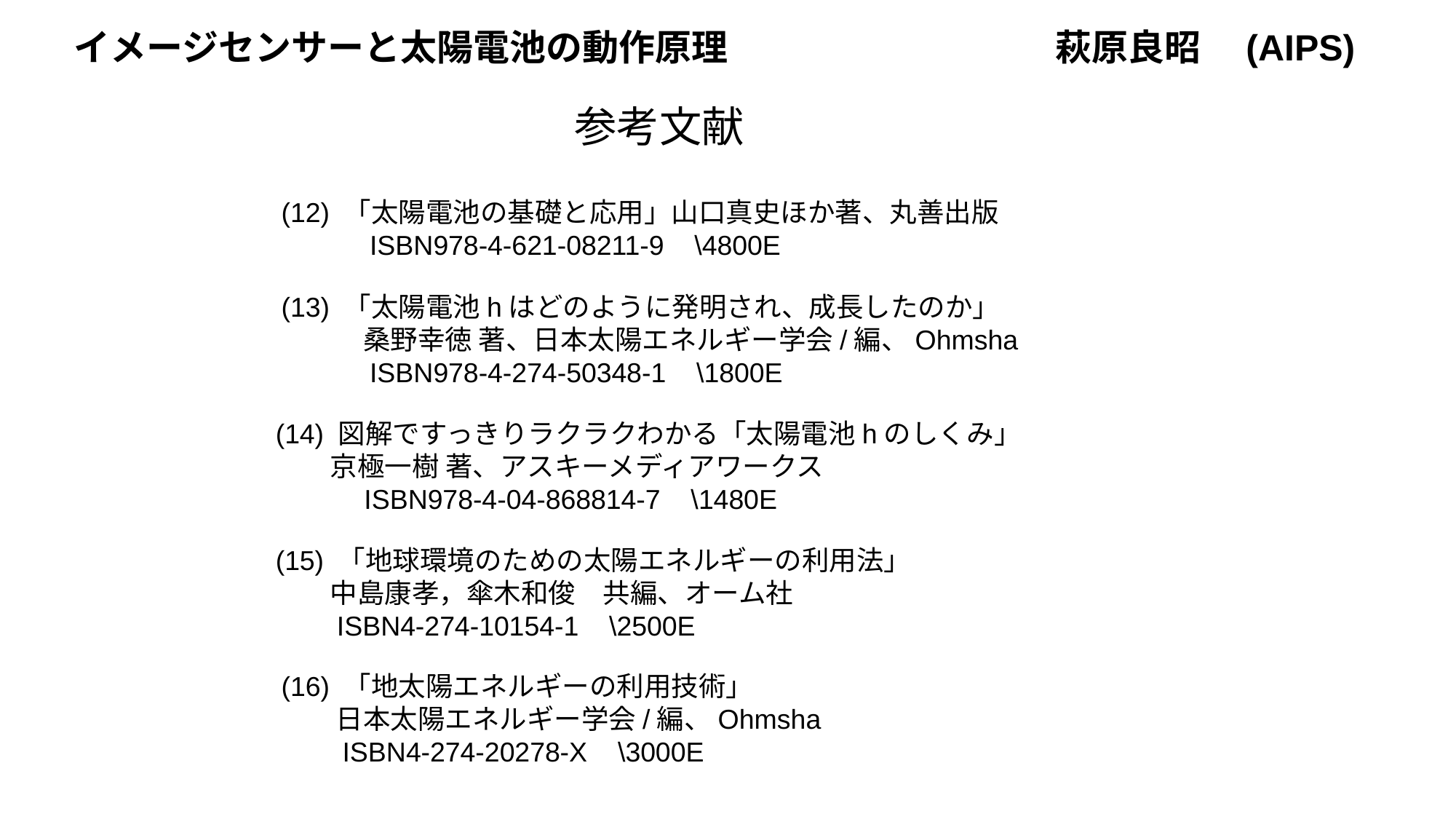

イメージセンサーと太陽電池の動作原理　　　　　　　　　萩原良昭　(AIPS)

                         参考文献

(12) 「太陽電池の基礎と応用」山口真史ほか著、丸善出版
　　　ISBN978-4-621-08211-9    \4800E

(13) 「太陽電池hはどのように発明され、成長したのか」
　　　桑野幸徳 著、日本太陽エネルギー学会/編、Ohmsha
　　　ISBN978-4-274-50348-1    \1800E

(14) 図解ですっきりラクラクわかる「太陽電池hのしくみ」
　　京極一樹 著、アスキーメディアワークス
　　　ISBN978-4-04-868814-7    \1480E

(15) 「地球環境のための太陽エネルギーの利用法」
　　中島康孝，傘木和俊　共編、オーム社
　　ISBN4-274-10154-1    \2500E

(16) 「地太陽エネルギーの利用技術」
　　日本太陽エネルギー学会/編、Ohmsha
　　ISBN4-274-20278-X    \3000E